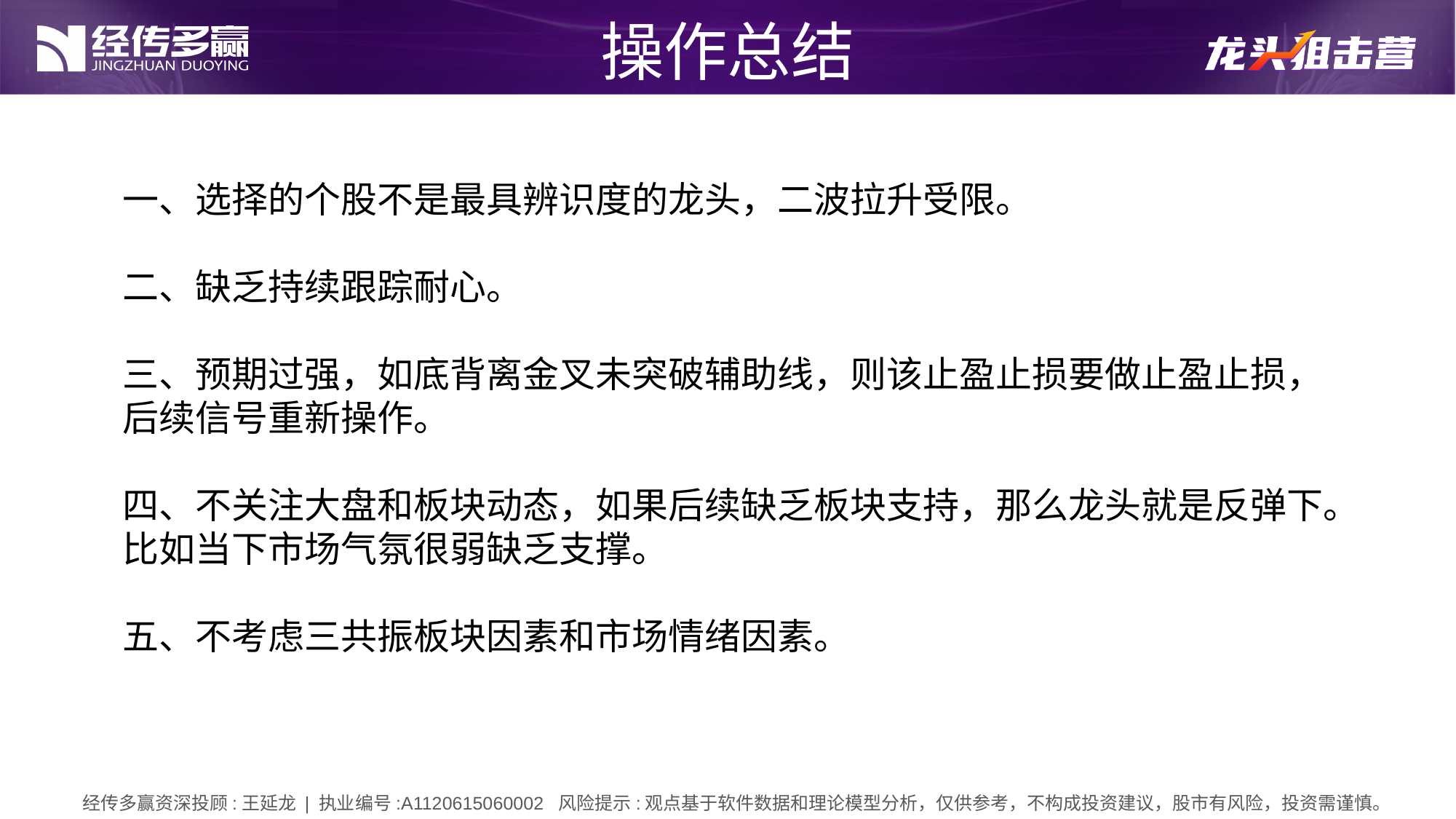

操作总结
一、选择的个股不是最具辨识度的龙头，二波拉升受限。

二、缺乏持续跟踪耐心。

三、预期过强，如底背离金叉未突破辅助线，则该止盈止损要做止盈止损，后续信号重新操作。

四、不关注大盘和板块动态，如果后续缺乏板块支持，那么龙头就是反弹下。
比如当下市场气氛很弱缺乏支撑。

五、不考虑三共振板块因素和市场情绪因素。